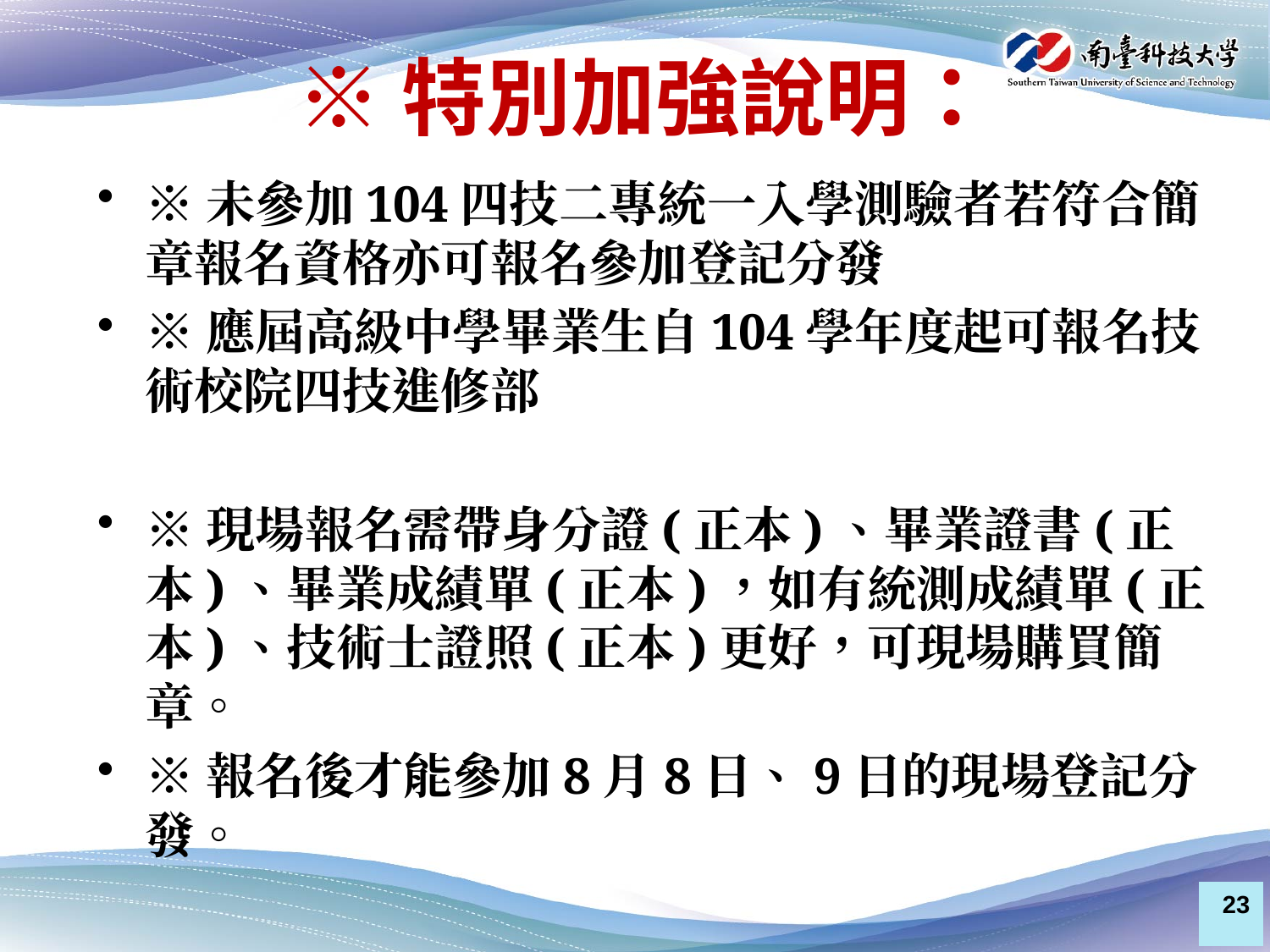

# ※特別加強說明：
※未參加104四技二專統一入學測驗者若符合簡章報名資格亦可報名參加登記分發
※應屆高級中學畢業生自104學年度起可報名技術校院四技進修部

※現場報名需帶身分證(正本)、畢業證書(正本)、畢業成績單(正本)，如有統測成績單(正本)、技術士證照(正本)更好，可現場購買簡章。
※報名後才能參加8月8日、9日的現場登記分發。

23